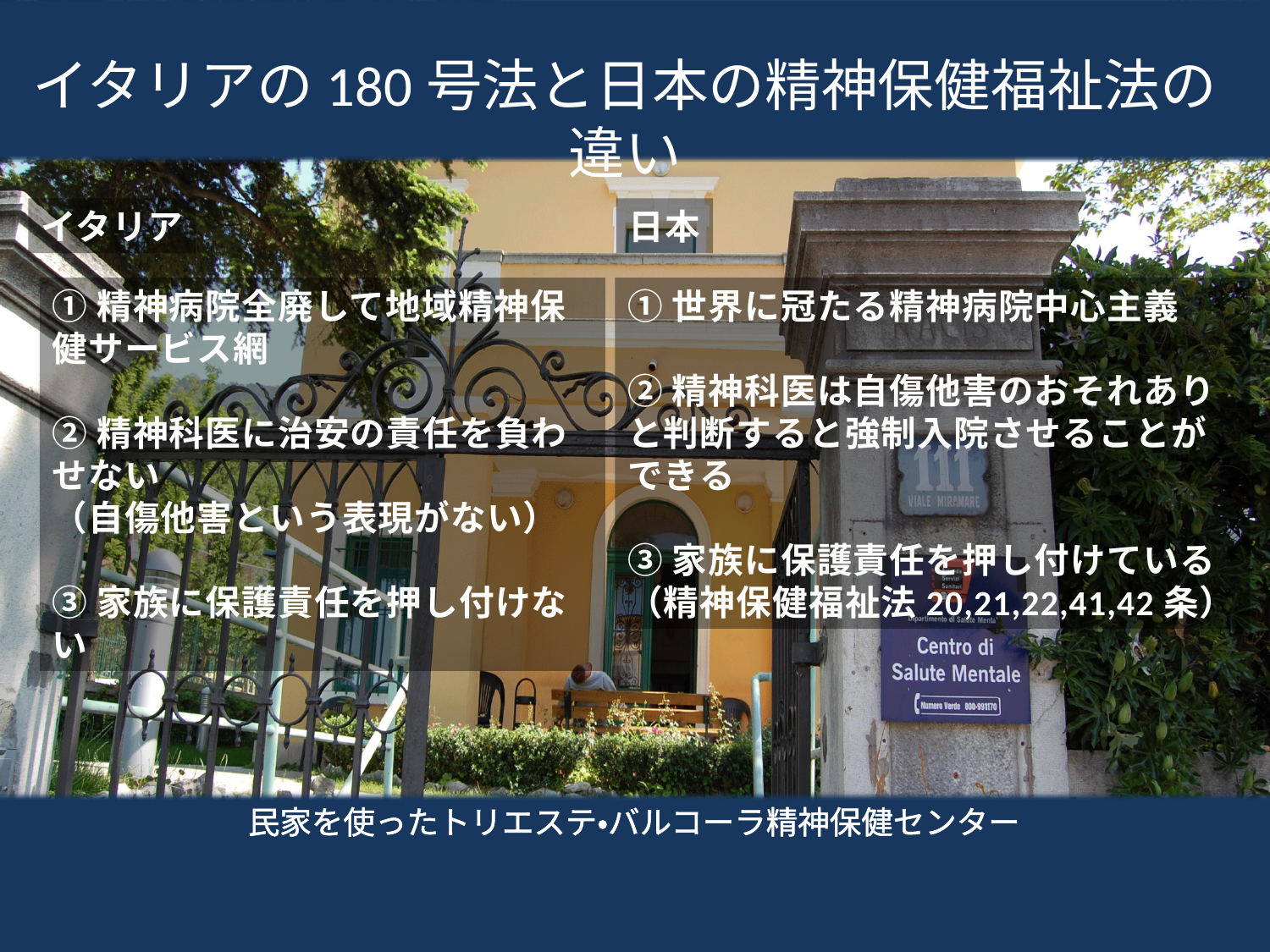

# イタリアの180号法と日本の精神保健福祉法の違い
イタリア
日本
①精神病院全廃して地域精神保健サービス網

②精神科医に治安の責任を負わせない
（自傷他害という表現がない）

③家族に保護責任を押し付けない
①世界に冠たる精神病院中心主義

②精神科医は自傷他害のおそれありと判断すると強制入院させることができる

③家族に保護責任を押し付けている
（精神保健福祉法20,21,22,41,42条）
民家を使ったトリエステ・バルコーラ精神保健センター